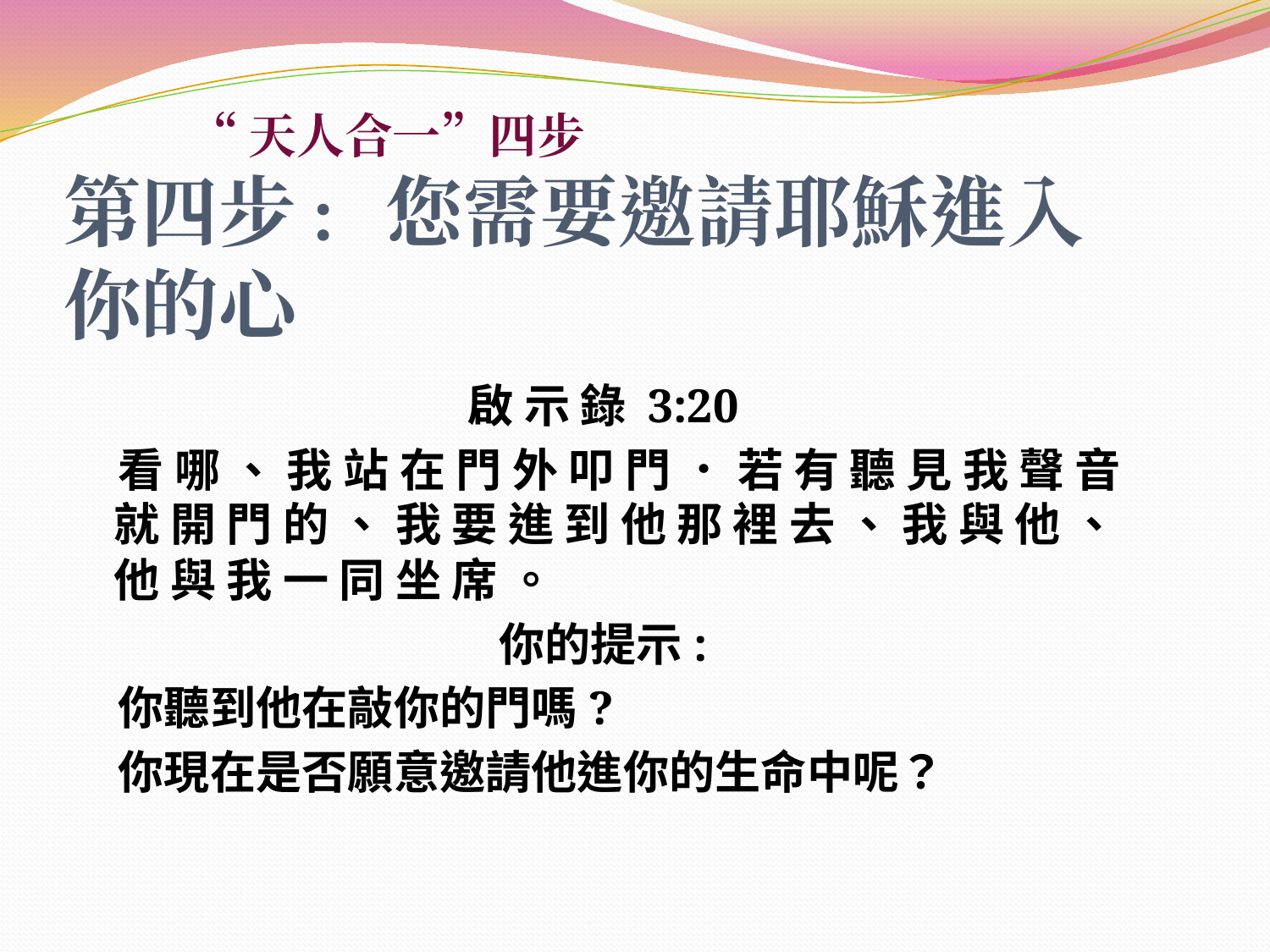

# “天人合一”四步 第四步:  您需要邀請耶穌進入你的心
啟 示 錄 3:20
   看 哪 、 我 站 在 門 外 叩 門 ． 若 有 聽 見 我 聲 音 就 開 門 的 、 我 要 進 到 他 那 裡 去 、 我 與 他 、 他 與 我 一 同 坐 席 。
你的提示:
   你聽到他在敲你的門嗎?
   你現在是否願意邀請他進你的生命中呢？